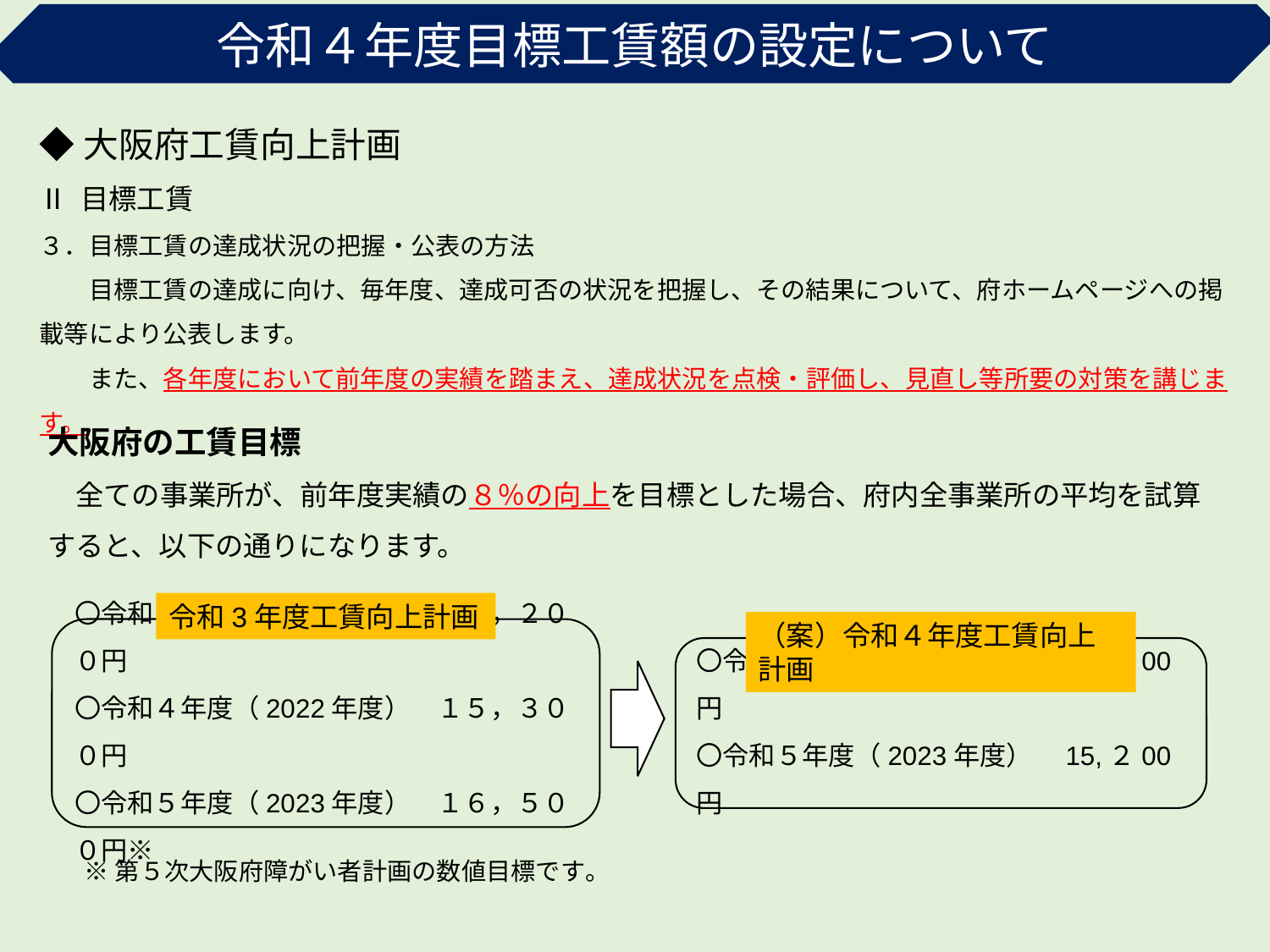

令和４年度目標工賃額の設定について
◆大阪府工賃向上計画
Ⅱ 目標工賃
３．目標工賃の達成状況の把握・公表の方法
　　目標工賃の達成に向け、毎年度、達成可否の状況を把握し、その結果について、府ホームページへの掲載等により公表します。
　　また、各年度において前年度の実績を踏まえ、達成状況を点検・評価し、見直し等所要の対策を講じます。
大阪府の工賃目標
　全ての事業所が、前年度実績の８％の向上を目標とした場合、府内全事業所の平均を試算すると、以下の通りになります。

令和3年度工賃向上計画
（案）令和４年度工賃向上計画
〇令和３年度（2021年度）　１４，２００円
〇令和４年度（2022年度）　１５，３００円
〇令和５年度（2023年度）　１６，５００円※
〇令和４年度（2022年度）　14,１00円
〇令和５年度（2023年度）　15,２00円

※第５次大阪府障がい者計画の数値目標です。